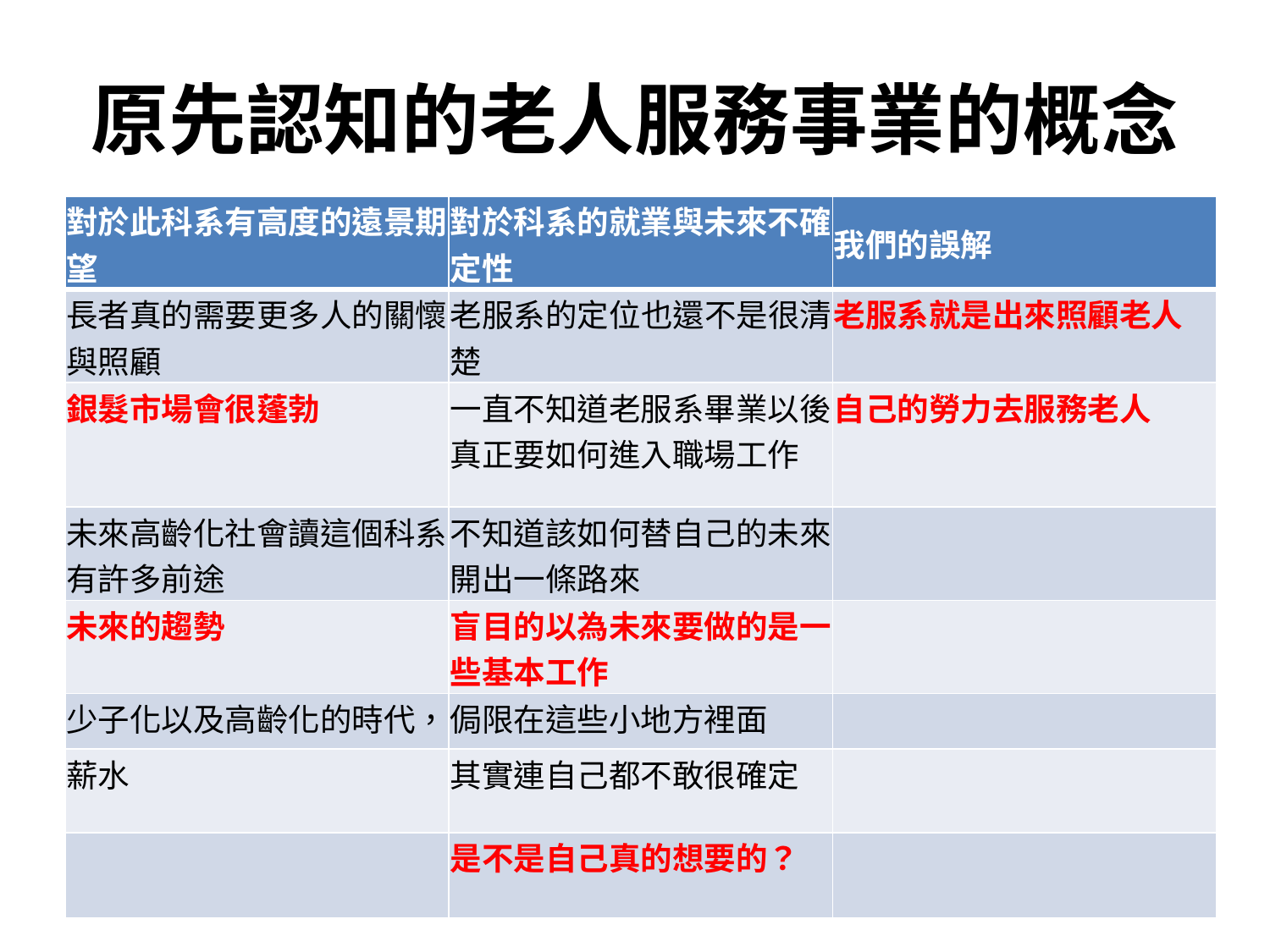

# 原先認知的老人服務事業的概念
| 對於此科系有高度的遠景期望 | 對於科系的就業與未來不確定性 | 我們的誤解 |
| --- | --- | --- |
| 長者真的需要更多人的關懷與照顧 | 老服系的定位也還不是很清楚 | 老服系就是出來照顧老人 |
| 銀髮市場會很蓬勃 | 一直不知道老服系畢業以後真正要如何進入職場工作 | 自己的勞力去服務老人 |
| 未來高齡化社會讀這個科系有許多前途 | 不知道該如何替自己的未來開出一條路來 |  |
| 未來的趨勢 | 盲目的以為未來要做的是一些基本工作 |  |
| 少子化以及高齡化的時代， | 侷限在這些小地方裡面 |  |
| 薪水 | 其實連自己都不敢很確定 |  |
|  | 是不是自己真的想要的？ |  |